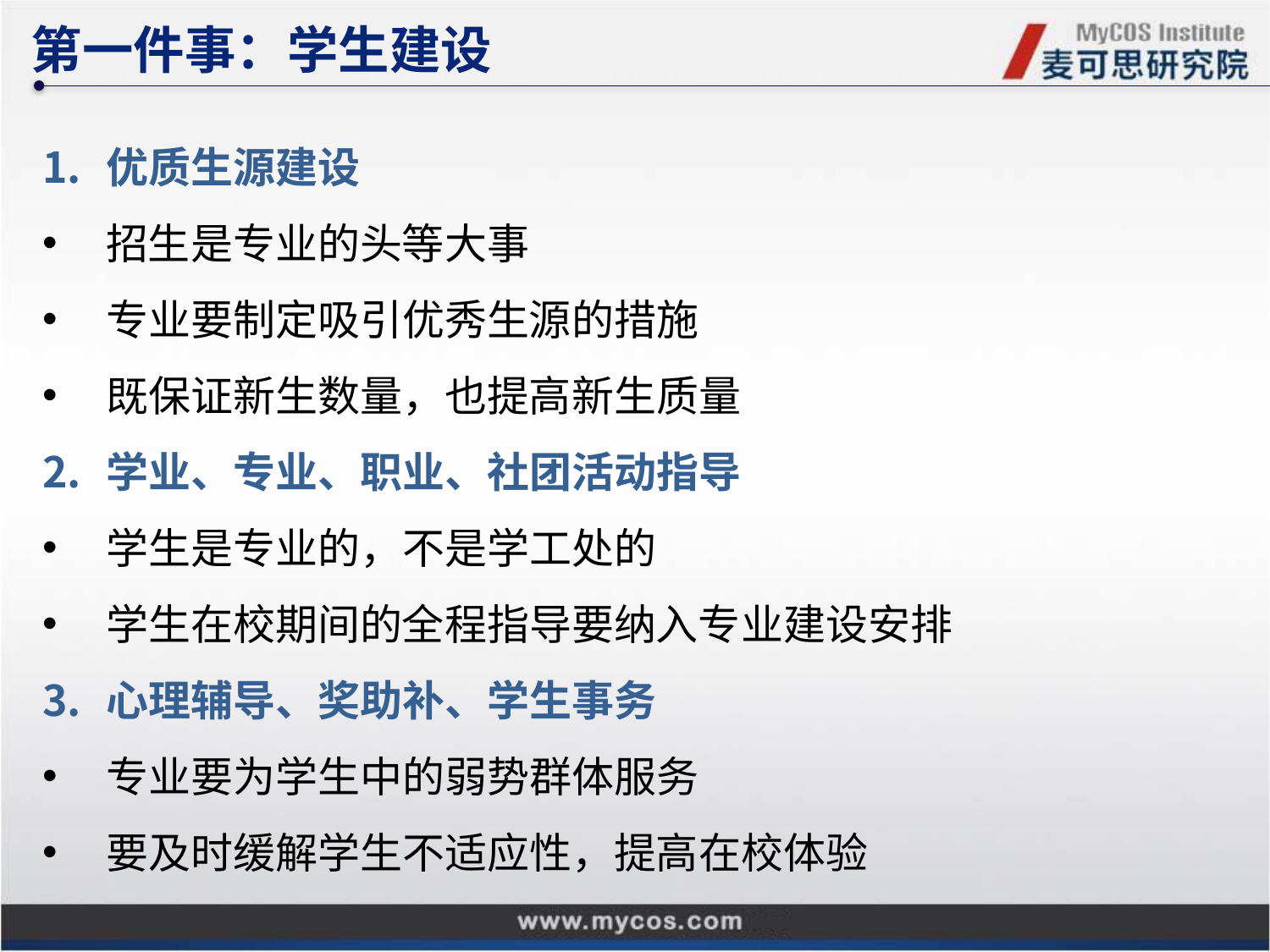

第一件事：学生建设
优质生源建设
招生是专业的头等大事
专业要制定吸引优秀生源的措施
既保证新生数量，也提高新生质量
学业、专业、职业、社团活动指导
学生是专业的，不是学工处的
学生在校期间的全程指导要纳入专业建设安排
心理辅导、奖助补、学生事务
专业要为学生中的弱势群体服务
要及时缓解学生不适应性，提高在校体验